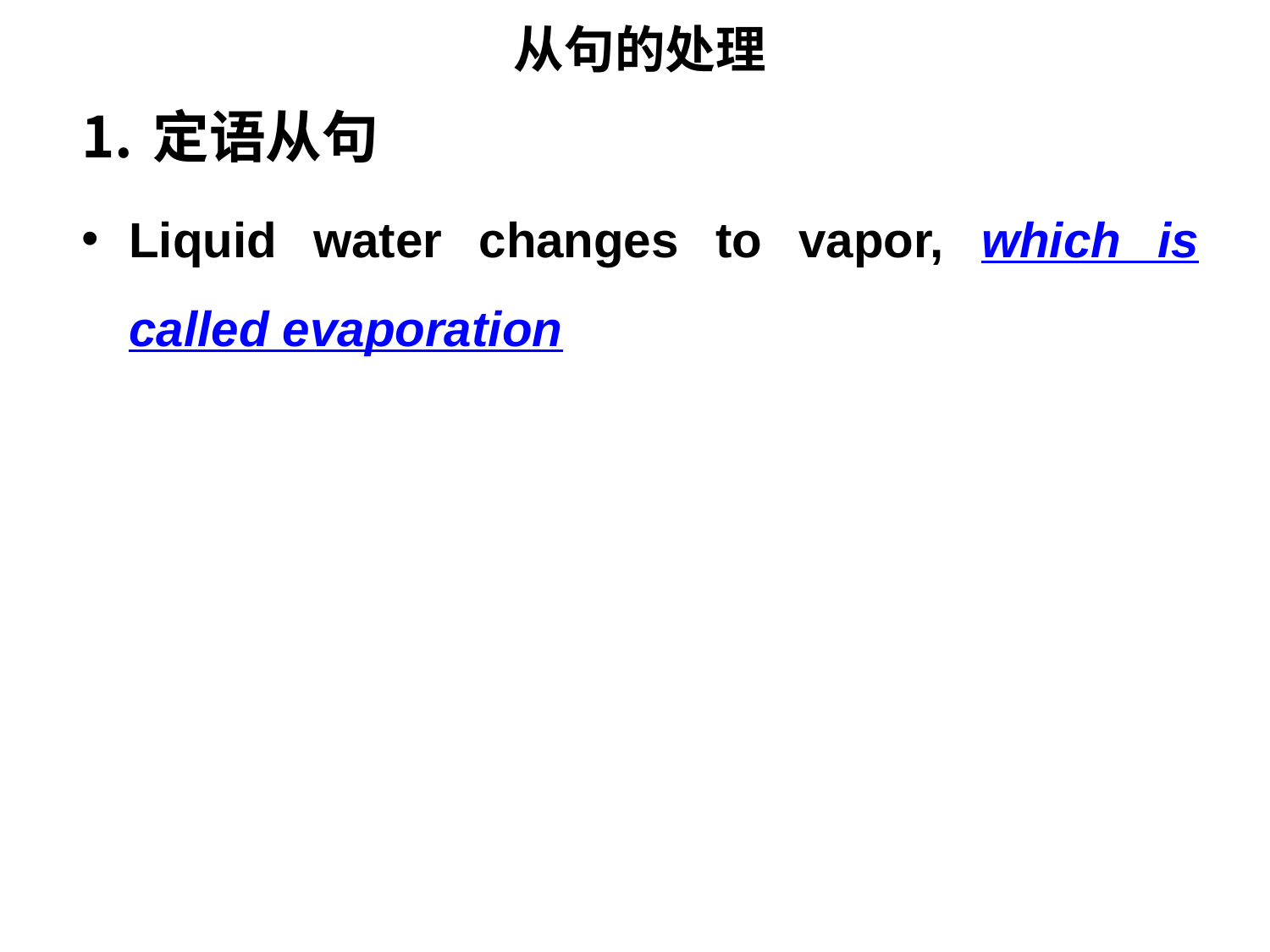

从句的处理
定语从句
Liquid water changes to vapor, which is called evaporation